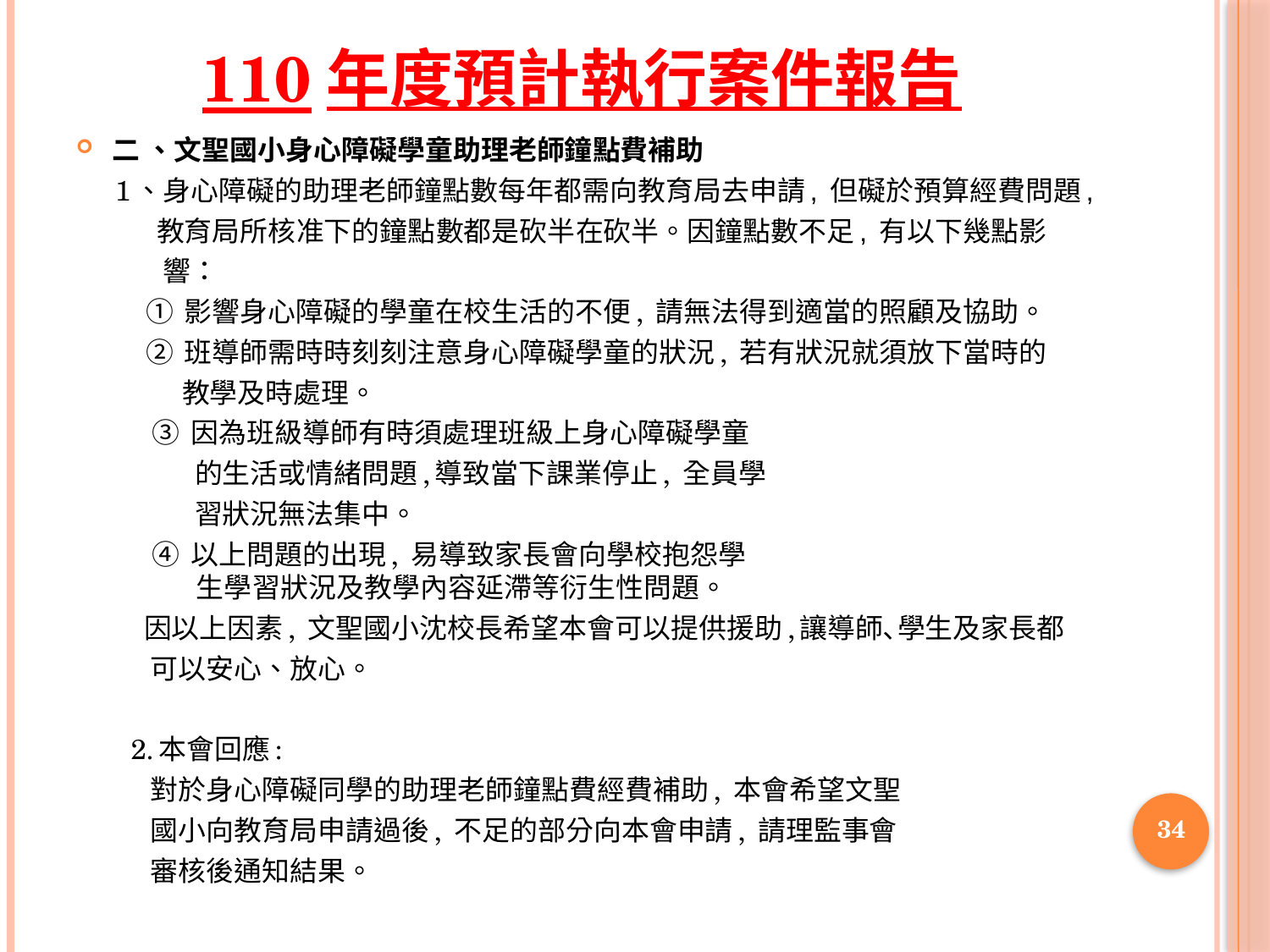

# 110年度預計執行案件報告
二 、文聖國小身心障礙學童助理老師鐘點費補助
     1、身心障礙的助理老師鐘點數每年都需向教育局去申請, 但礙於預算經費問題,
            教育局所核准下的鐘點數都是砍半在砍半。因鐘點數不足, 有以下幾點影
             響：
           ① 影響身心障礙的學童在校生活的不便, 請無法得到適當的照顧及協助。
           ② 班導師需時時刻刻注意身心障礙學童的狀況, 若有狀況就須放下當時的
                教學及時處理。
            ③ 因為班級導師有時須處理班級上身心障礙學童
                  的生活或情緒問題,導致當下課業停止, 全員學
                  習狀況無法集中。
            ④ 以上問題的出現, 易導致家長會向學校抱怨學
                   生學習狀況及教學內容延滯等衍生性問題。
          因以上因素, 文聖國小沈校長希望本會可以提供援助,讓導師､學生及家長都
           可以安心、放心。

       2.本會回應:
           對於身心障礙同學的助理老師鐘點費經費補助, 本會希望文聖
           國小向教育局申請過後, 不足的部分向本會申請, 請理監事會
           審核後通知結果。
34